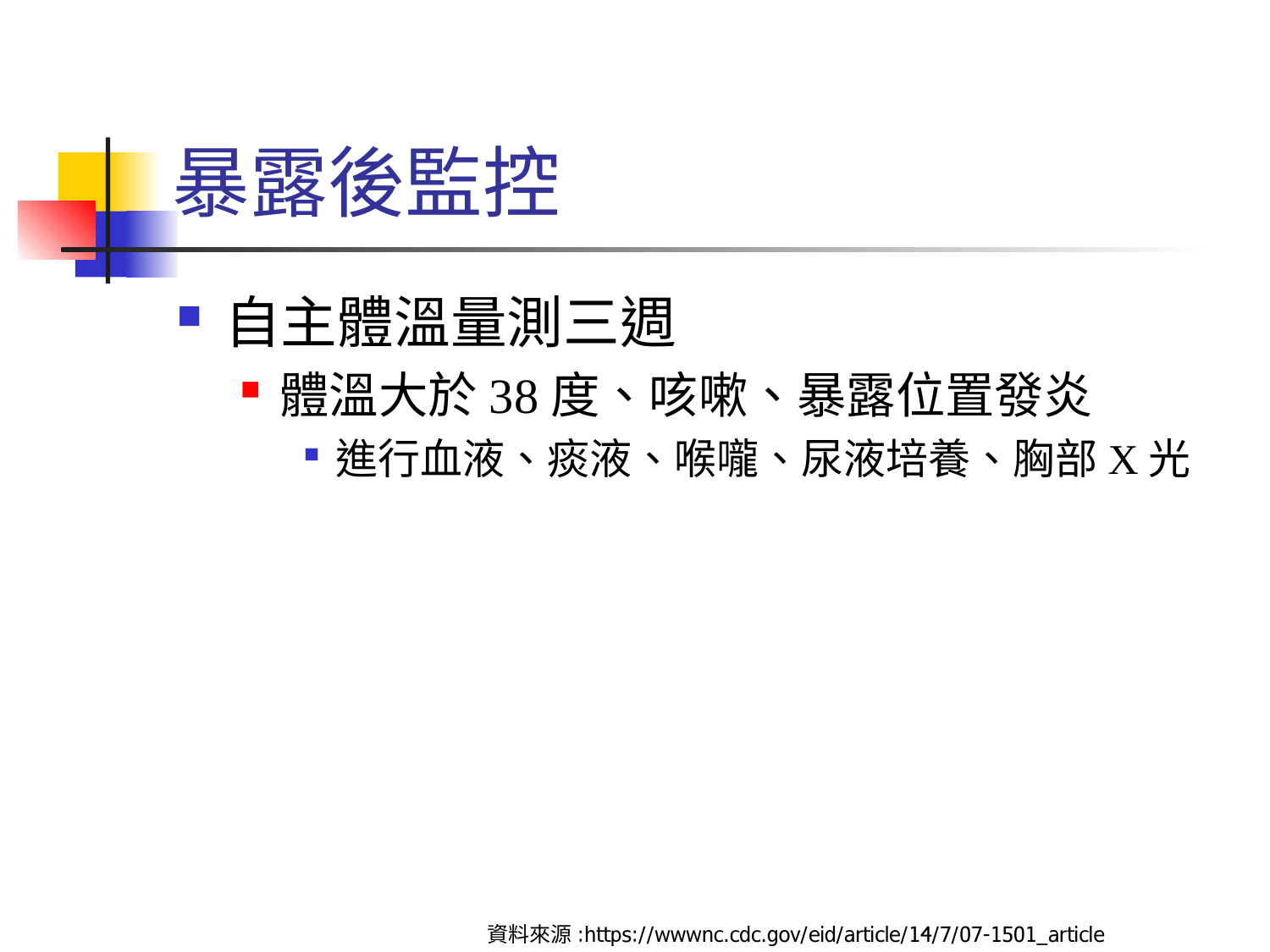

# 暴露後監控
自主體溫量測三週
體溫大於38度、咳嗽、暴露位置發炎
進行血液、痰液、喉嚨、尿液培養、胸部X光
資料來源:https://wwwnc.cdc.gov/eid/article/14/7/07-1501_article